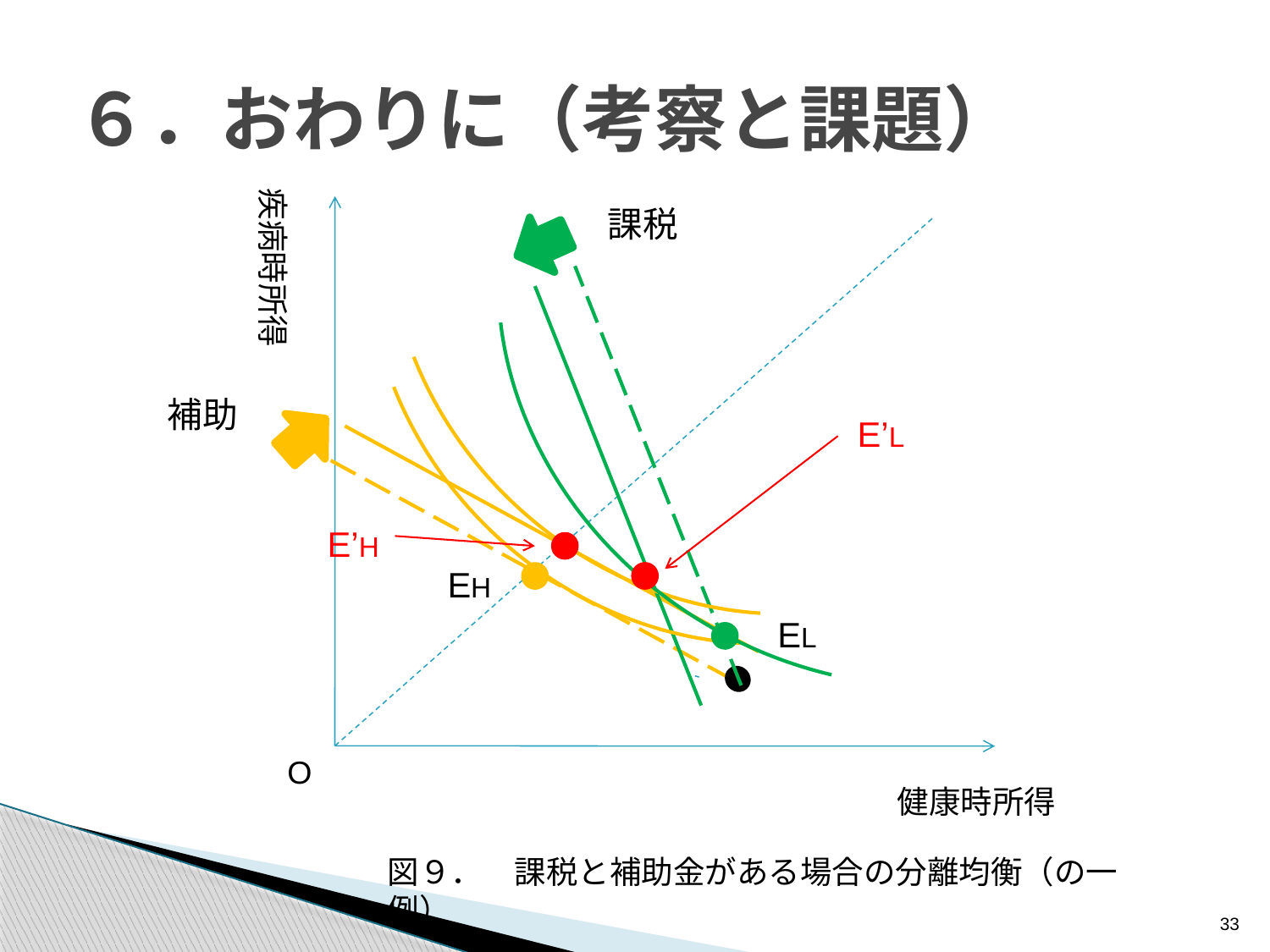

# ６．おわりに（考察と課題）
疾病時所得
課税

補助
E’L

E’H

EH

EL

O
健康時所得
図９．　課税と補助金がある場合の分離均衡（の一例）
33